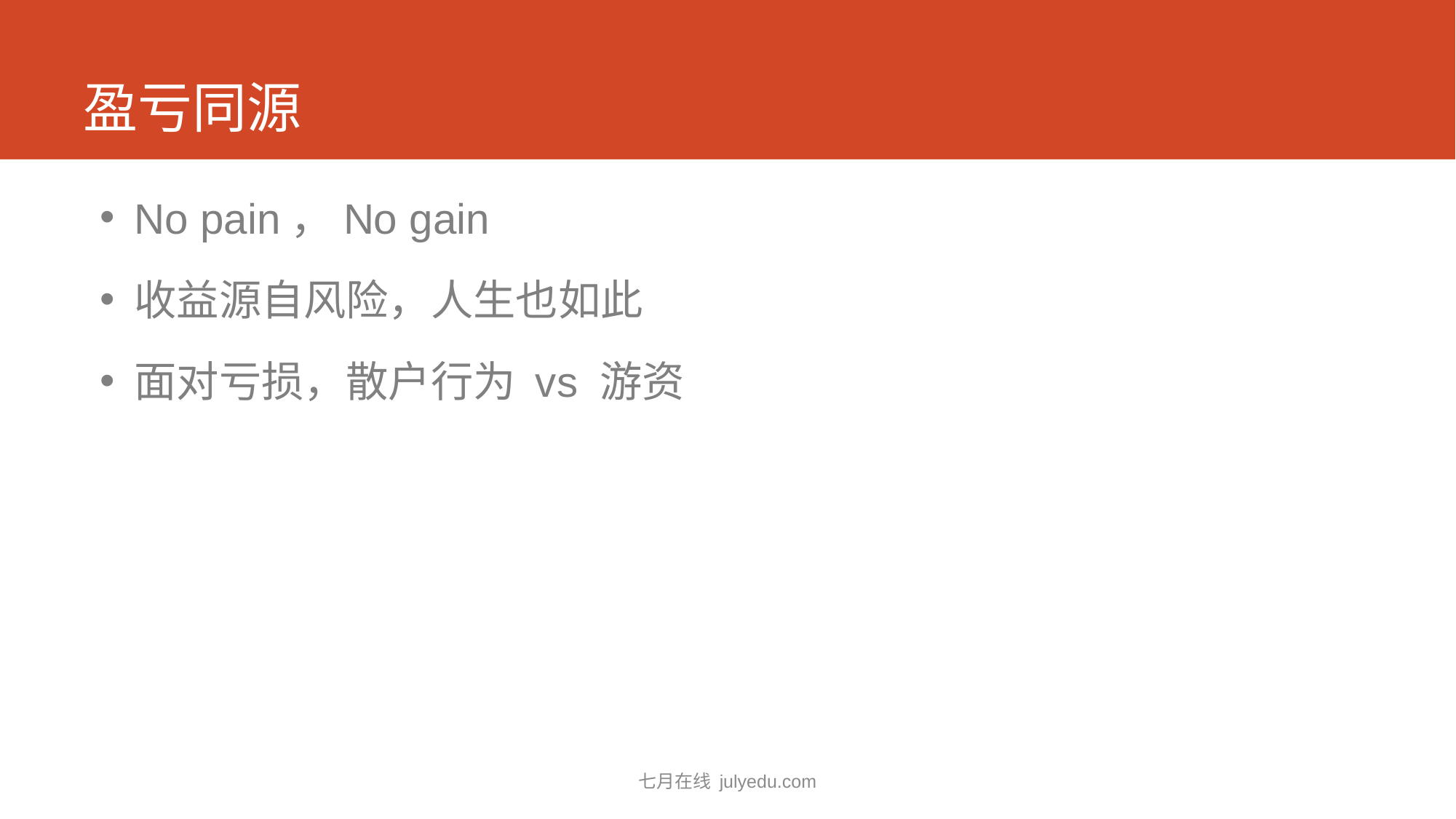

# 盈亏同源
No pain，No gain
收益源自风险，人生也如此
面对亏损，散户行为 vs 游资
七月在线 julyedu.com